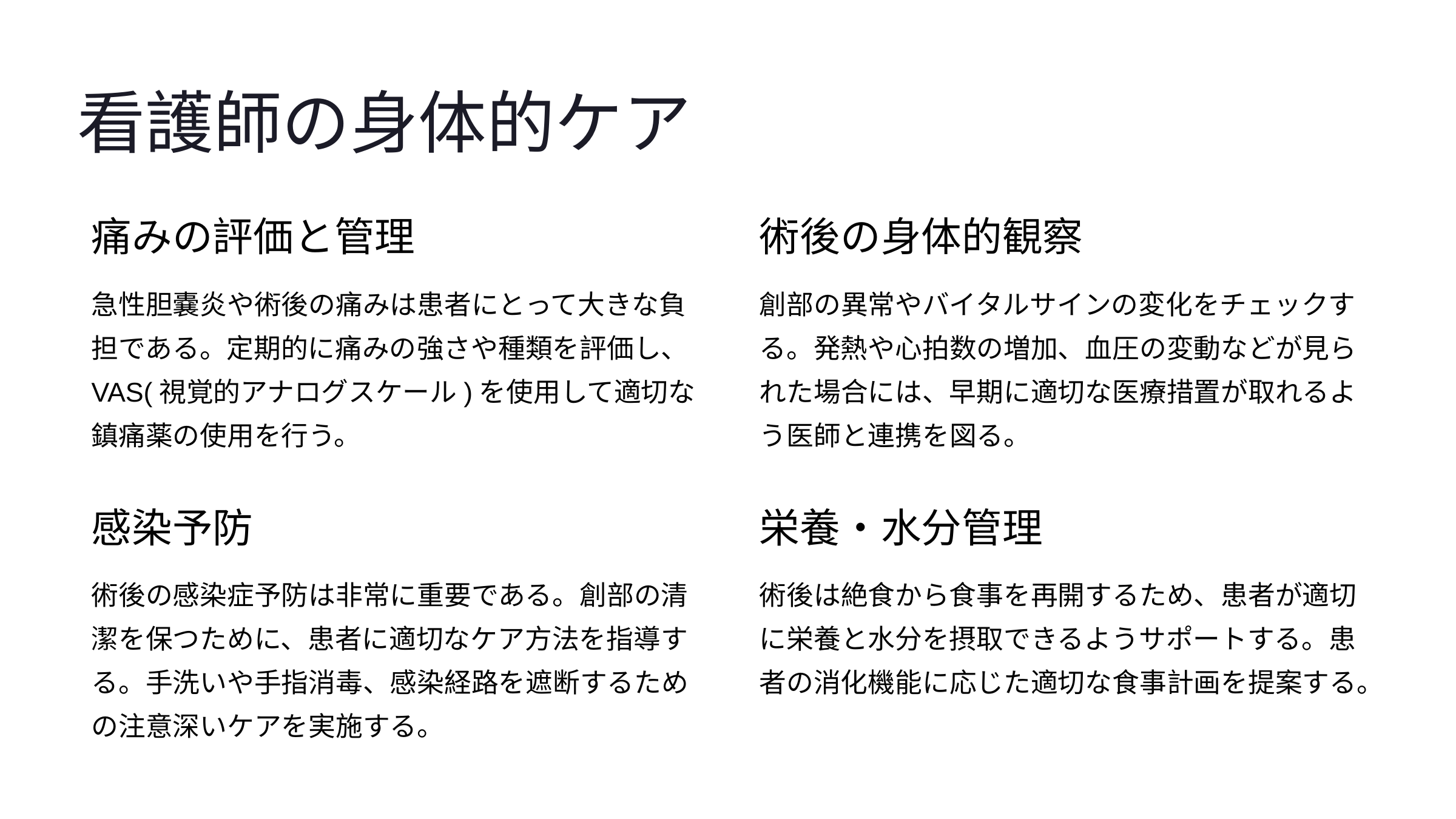

看護師の身体的ケア
痛みの評価と管理
術後の身体的観察
急性胆嚢炎や術後の痛みは患者にとって大きな負担である。定期的に痛みの強さや種類を評価し、VAS(視覚的アナログスケール)を使用して適切な鎮痛薬の使用を行う。
創部の異常やバイタルサインの変化をチェックする。発熱や心拍数の増加、血圧の変動などが見られた場合には、早期に適切な医療措置が取れるよう医師と連携を図る。
感染予防
栄養・水分管理
術後の感染症予防は非常に重要である。創部の清潔を保つために、患者に適切なケア方法を指導する。手洗いや手指消毒、感染経路を遮断するための注意深いケアを実施する。
術後は絶食から食事を再開するため、患者が適切に栄養と水分を摂取できるようサポートする。患者の消化機能に応じた適切な食事計画を提案する。